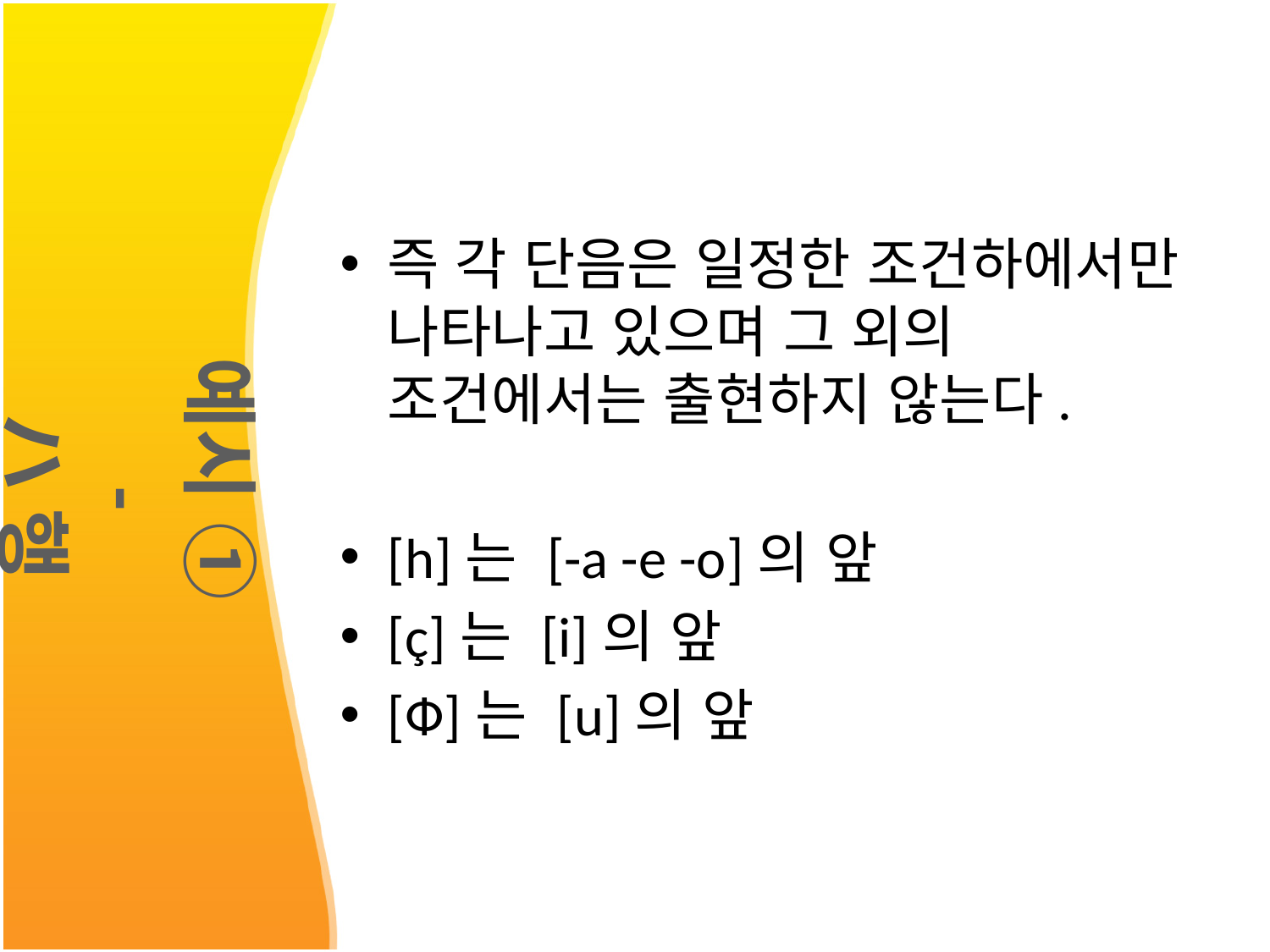

즉 각 단음은 일정한 조건하에서만 나타나고 있으며 그 외의 조건에서는 출현하지 않는다.

[h]는 [-a -e -o]의 앞
[ç]는 [i]의 앞
[Ф]는 [u]의 앞

# 예시 ① - ハ 행